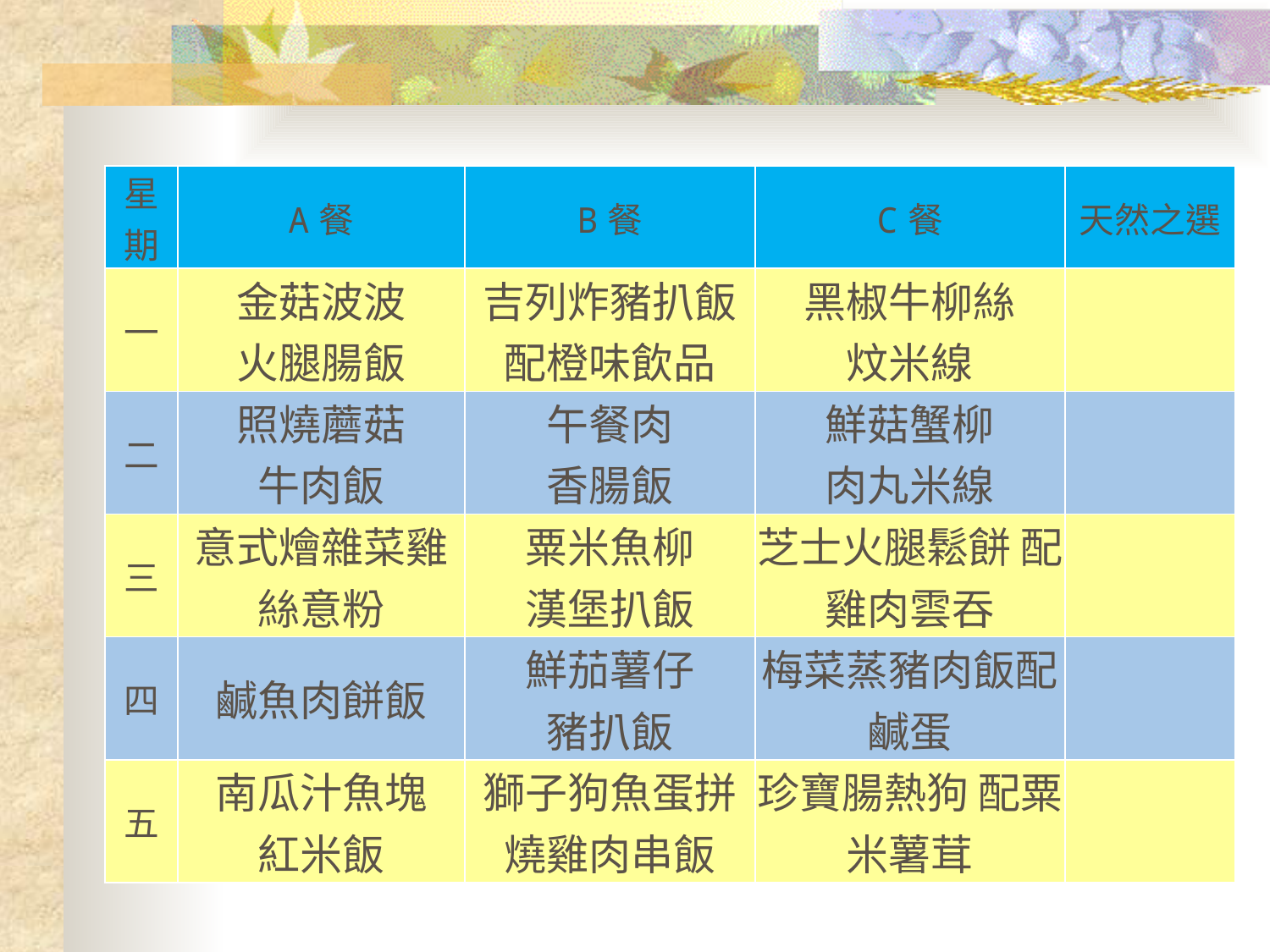

| 星期 | A餐 | B餐 | C餐 | 天然之選 |
| --- | --- | --- | --- | --- |
| 一 | 金菇波波 火腿腸飯 | 吉列炸豬扒飯配橙味飲品 | 黑椒牛柳絲 炆米線 |  |
| 二 | 照燒蘑菇 牛肉飯 | 午餐肉 香腸飯 | 鮮菇蟹柳 肉丸米線 |  |
| 三 | 意式燴雜菜雞絲意粉 | 粟米魚柳 漢堡扒飯 | 芝士火腿鬆餅 配 雞肉雲吞 |  |
| 四 | 鹹魚肉餅飯 | 鮮茄薯仔 豬扒飯 | 梅菜蒸豬肉飯配鹹蛋 |  |
| 五 | 南瓜汁魚塊 紅米飯 | 獅子狗魚蛋拼 燒雞肉串飯 | 珍寶腸熱狗 配粟米薯茸 |  |